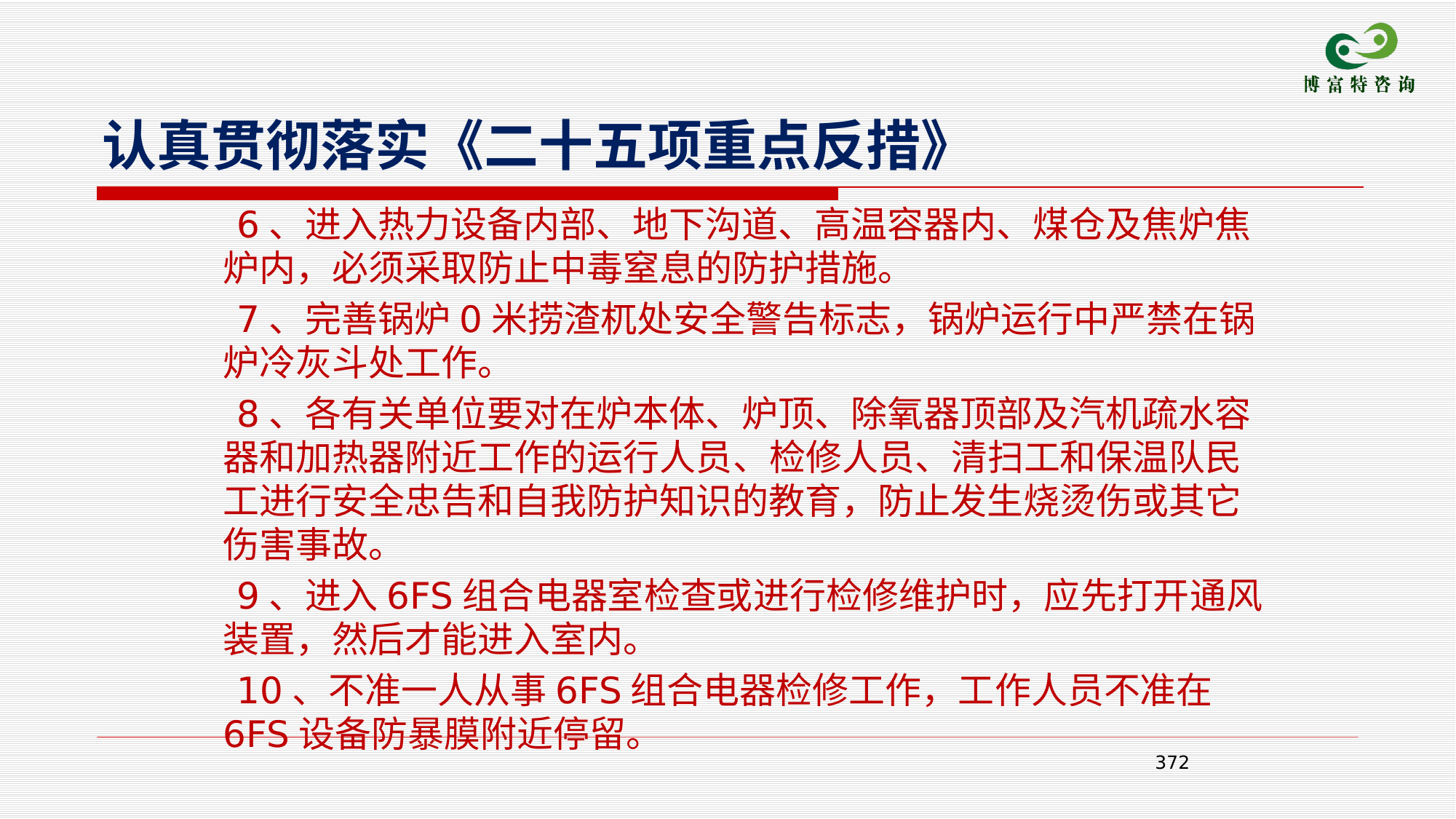

认真贯彻落实《二十五项重点反措》
      6、进入热力设备内部、地下沟道、高温容器内、煤仓及焦炉焦炉内，必须采取防止中毒窒息的防护措施。
      7、完善锅炉0米捞渣杌处安全警告标志，锅炉运行中严禁在锅炉冷灰斗处工作。
      8、各有关单位要对在炉本体、炉顶、除氧器顶部及汽机疏水容器和加热器附近工作的运行人员、检修人员、清扫工和保温队民工进行安全忠告和自我防护知识的教育，防止发生烧烫伤或其它伤害事故。
      9、进入6FS组合电器室检查或进行检修维护时，应先打开通风装置，然后才能进入室内。
      10、不准一人从事6FS组合电器检修工作，工作人员不准在6FS设备防暴膜附近停留。

372